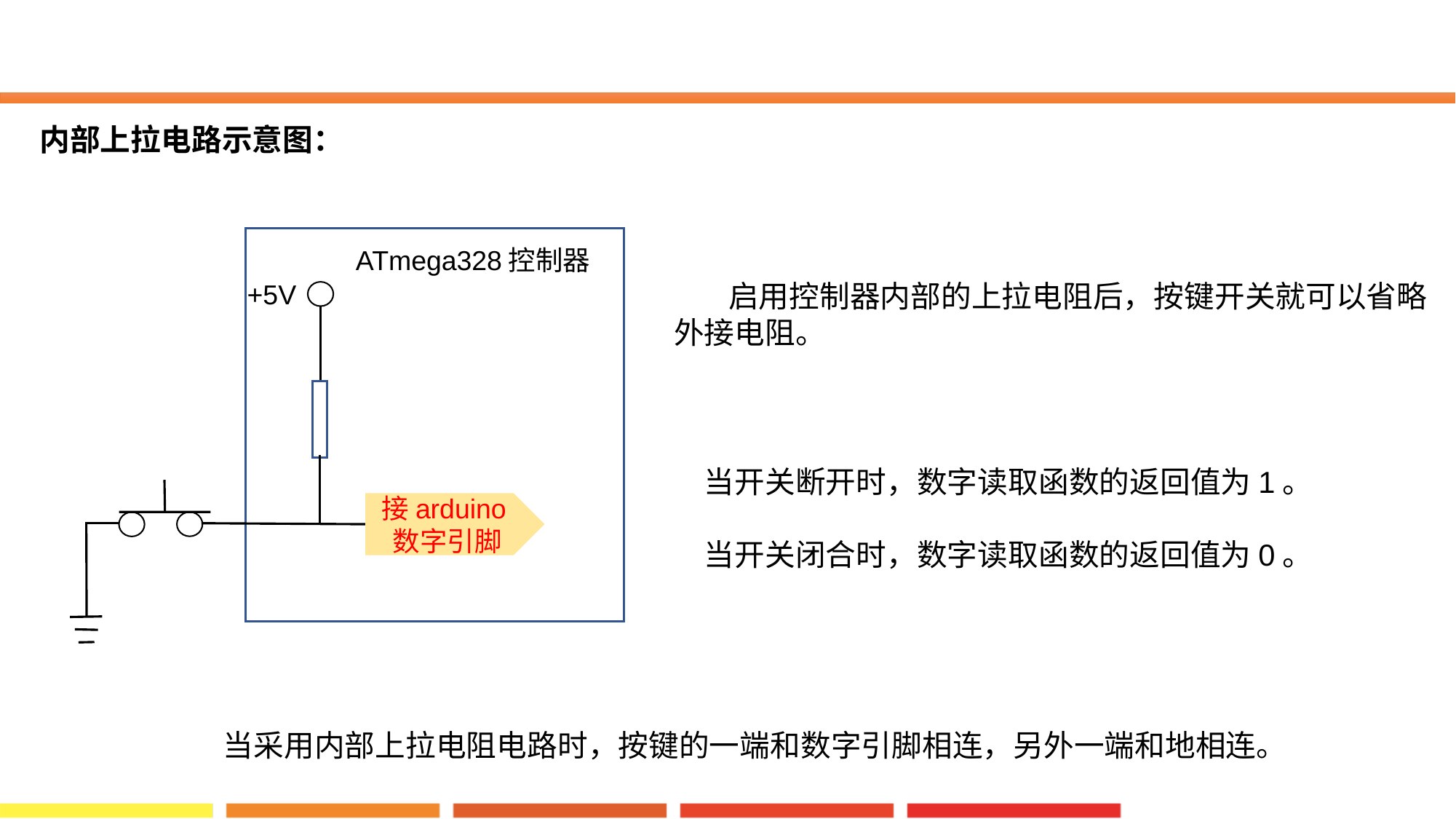

内部上拉电路示意图：

ATmega328控制器
+5V
       启用控制器内部的上拉电阻后，按键开关就可以省略外接电阻。

当开关断开时，数字读取函数的返回值为1。

当开关闭合时，数字读取函数的返回值为0。

接arduino数字引脚

      当采用内部上拉电阻电路时，按键的一端和数字引脚相连，另外一端和地相连。